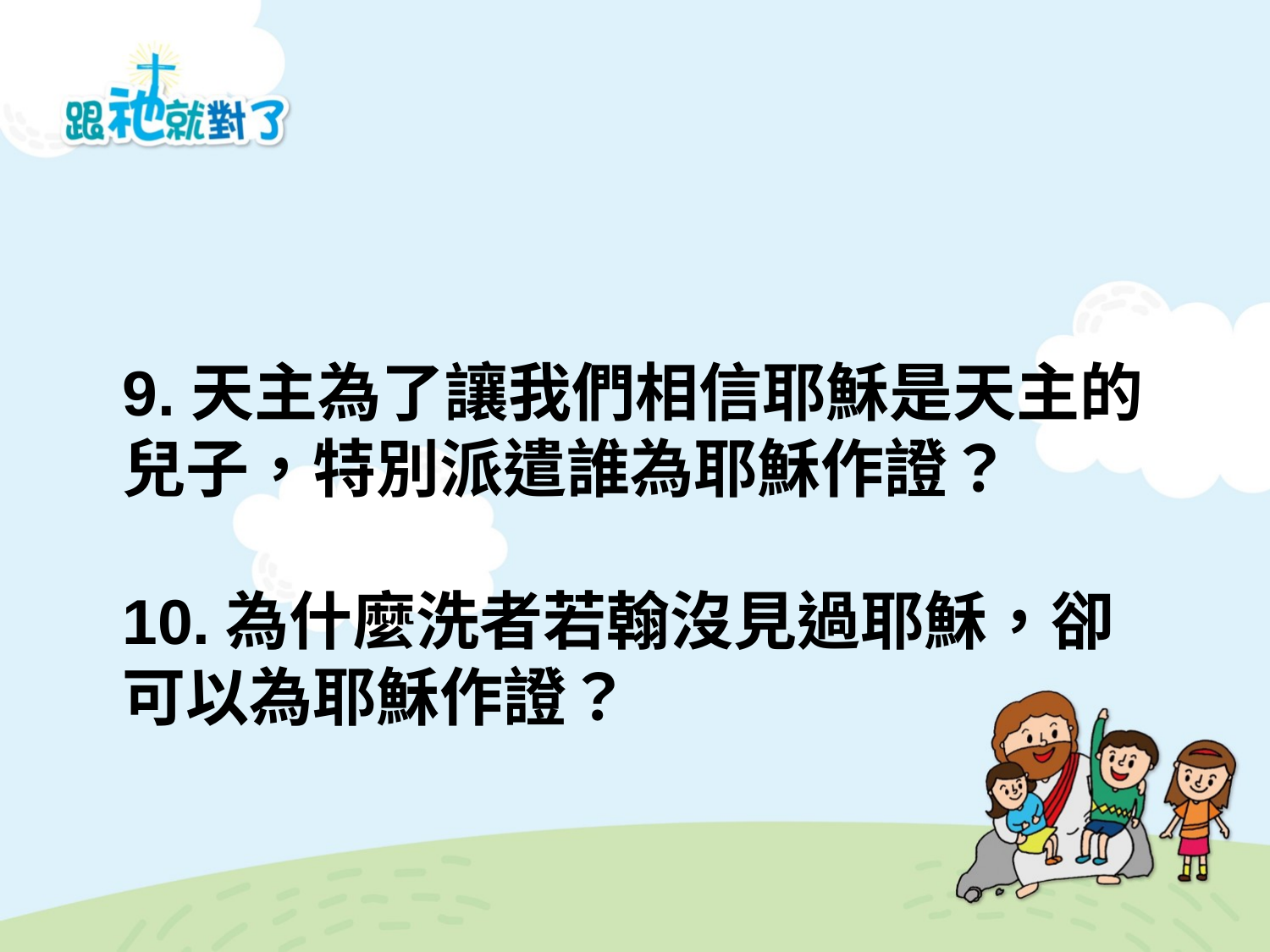

9.天主為了讓我們相信耶穌是天主的兒子，特別派遣誰為耶穌作證？

10.為什麼洗者若翰沒見過耶穌，卻可以為耶穌作證？